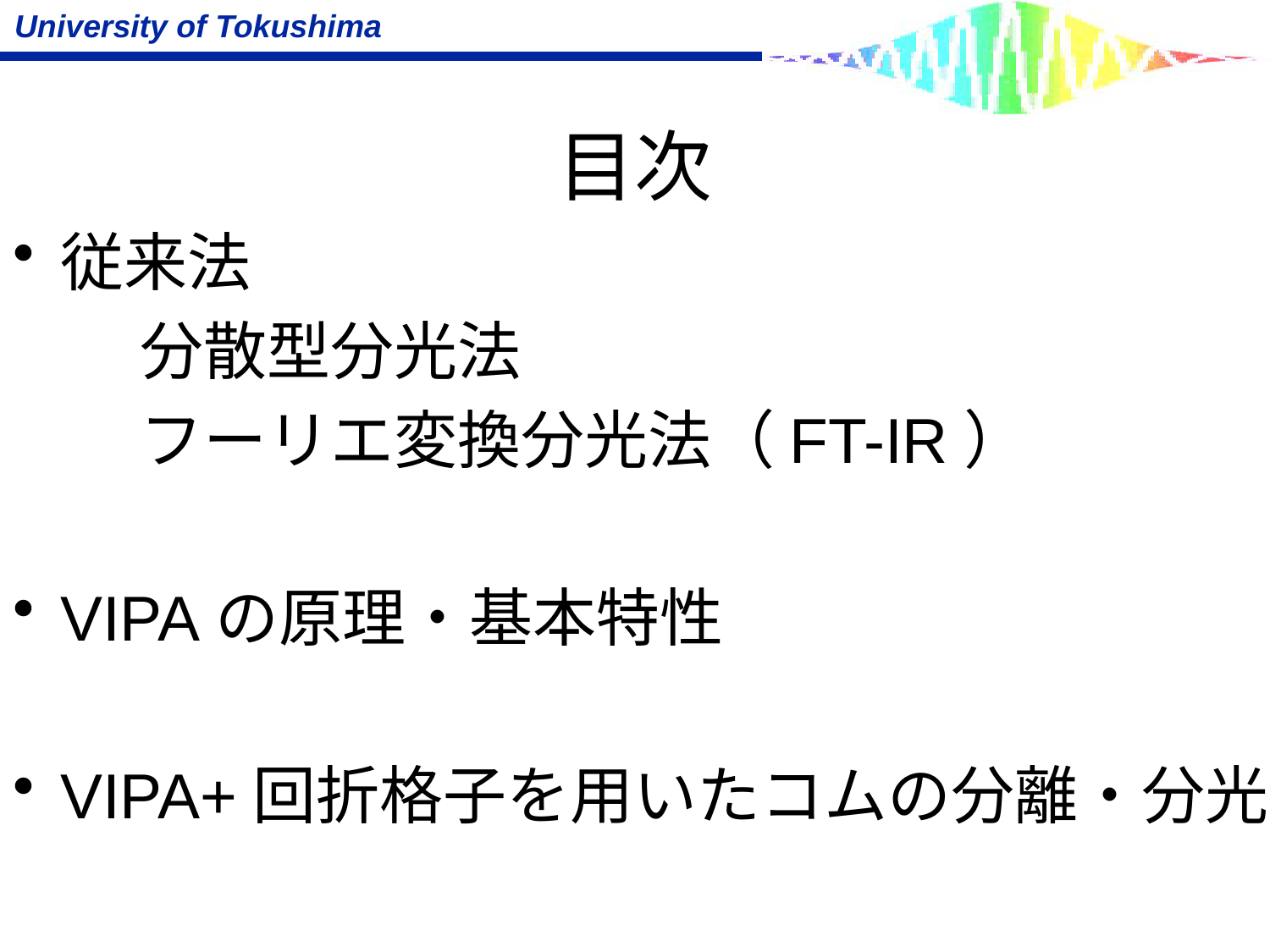

# 目次
従来法
　　分散型分光法
　　フーリエ変換分光法（FT-IR）

VIPAの原理・基本特性

VIPA+回折格子を用いたコムの分離・分光